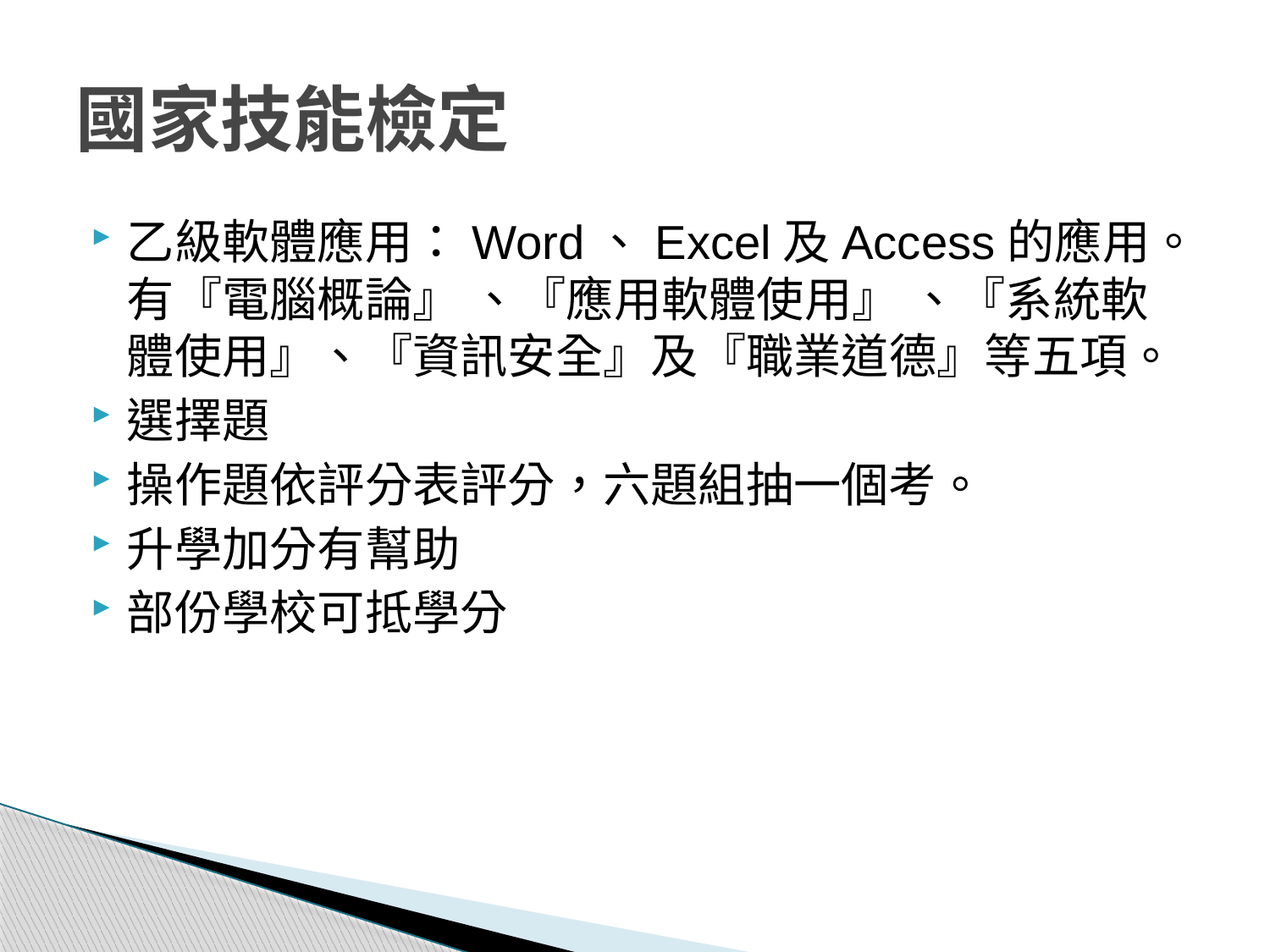

# 國家技能檢定
乙級軟體應用：Word、Excel及Access的應用。有『電腦概論』 、『應用軟體使用』 、『系統軟體使用』、『資訊安全』及『職業道德』等五項。
選擇題
操作題依評分表評分，六題組抽一個考。
升學加分有幫助
部份學校可抵學分